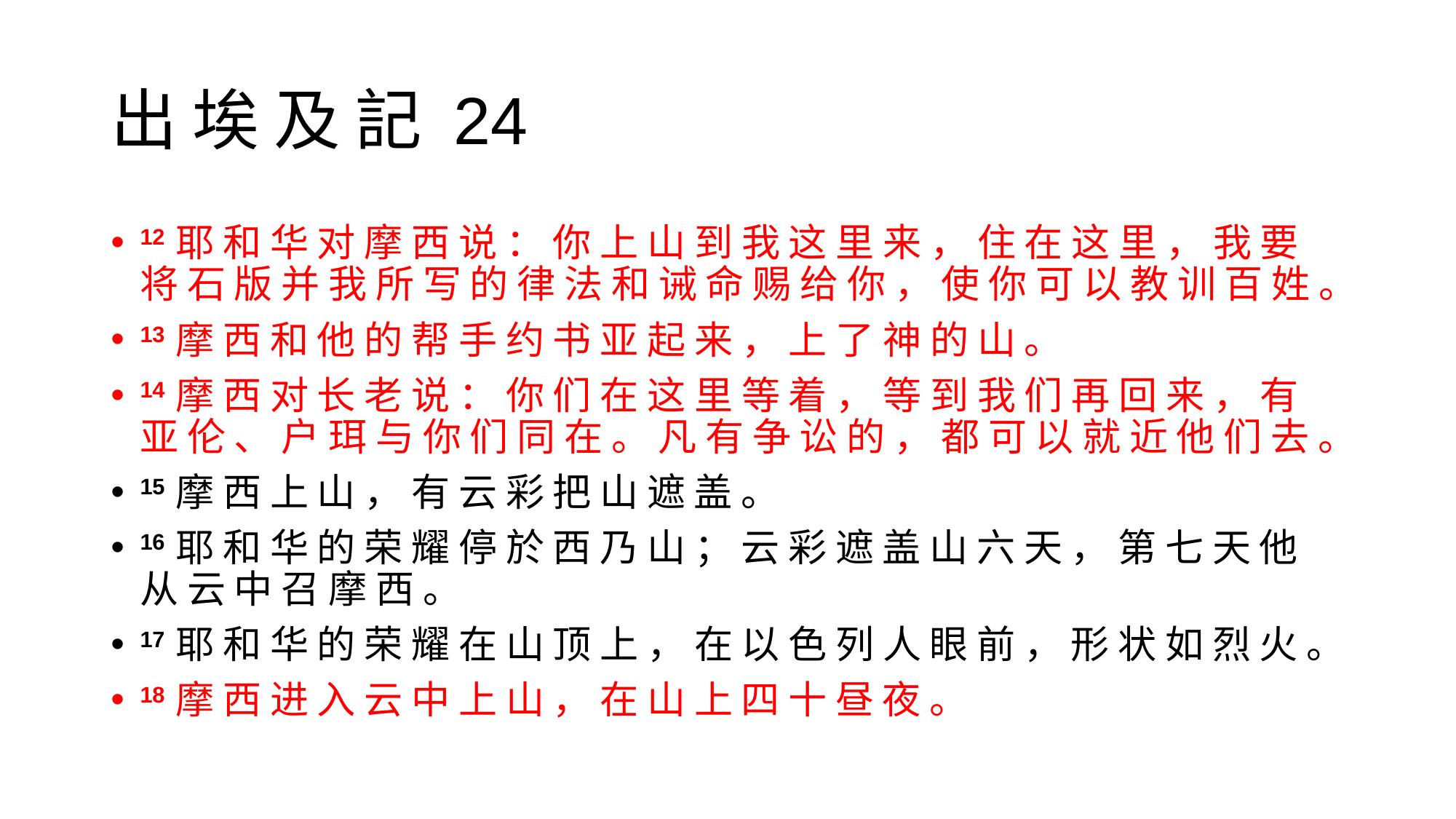

# 出 埃 及 記 24
12 耶 和 华 对 摩 西 说 ： 你 上 山 到 我 这 里 来 ， 住 在 这 里 ， 我 要 将 石 版 并 我 所 写 的 律 法 和 诫 命 赐 给 你 ， 使 你 可 以 教 训 百 姓 。
13 摩 西 和 他 的 帮 手 约 书 亚 起 来 ， 上 了 神 的 山 。
14 摩 西 对 长 老 说 ： 你 们 在 这 里 等 着 ， 等 到 我 们 再 回 来 ， 有 亚 伦 、 户 珥 与 你 们 同 在 。 凡 有 争 讼 的 ， 都 可 以 就 近 他 们 去 。
15 摩 西 上 山 ， 有 云 彩 把 山 遮 盖 。
16 耶 和 华 的 荣 耀 停 於 西 乃 山 ； 云 彩 遮 盖 山 六 天 ， 第 七 天 他 从 云 中 召 摩 西 。
17 耶 和 华 的 荣 耀 在 山 顶 上 ， 在 以 色 列 人 眼 前 ， 形 状 如 烈 火 。
18 摩 西 进 入 云 中 上 山 ， 在 山 上 四 十 昼 夜 。